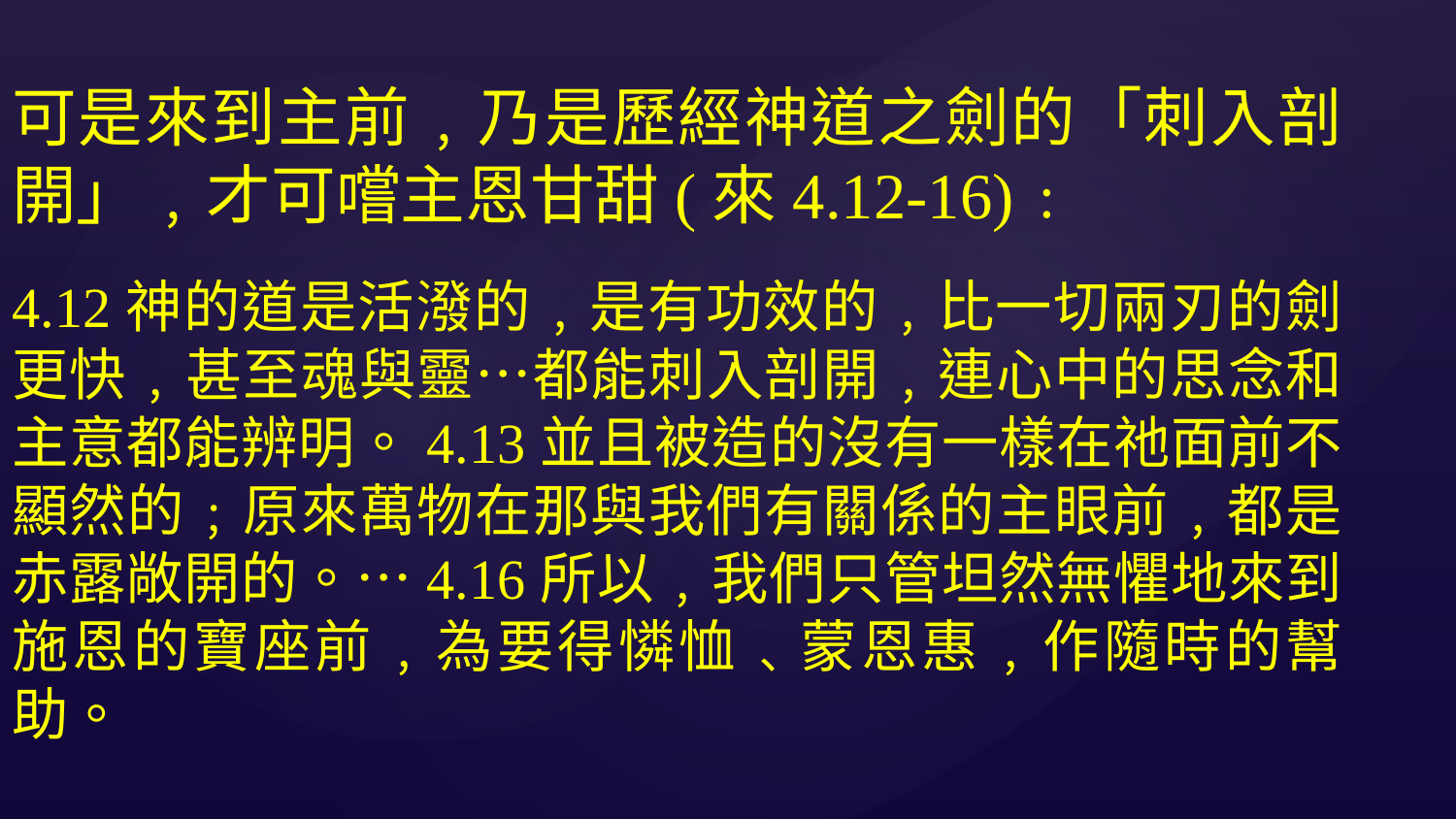

可是來到主前﹐乃是歷經神道之劍的「刺入剖開」﹐才可嚐主恩甘甜(來4.12-16)﹕

4.12神的道是活潑的﹐是有功效的﹐比一切兩刃的劍更快﹐甚至魂與靈…都能刺入剖開﹐連心中的思念和主意都能辨明。4.13並且被造的沒有一樣在祂面前不顯然的﹔原來萬物在那與我們有關係的主眼前﹐都是赤露敞開的。…4.16所以﹐我們只管坦然無懼地來到施恩的寶座前﹐為要得憐恤﹑蒙恩惠﹐作隨時的幫助。